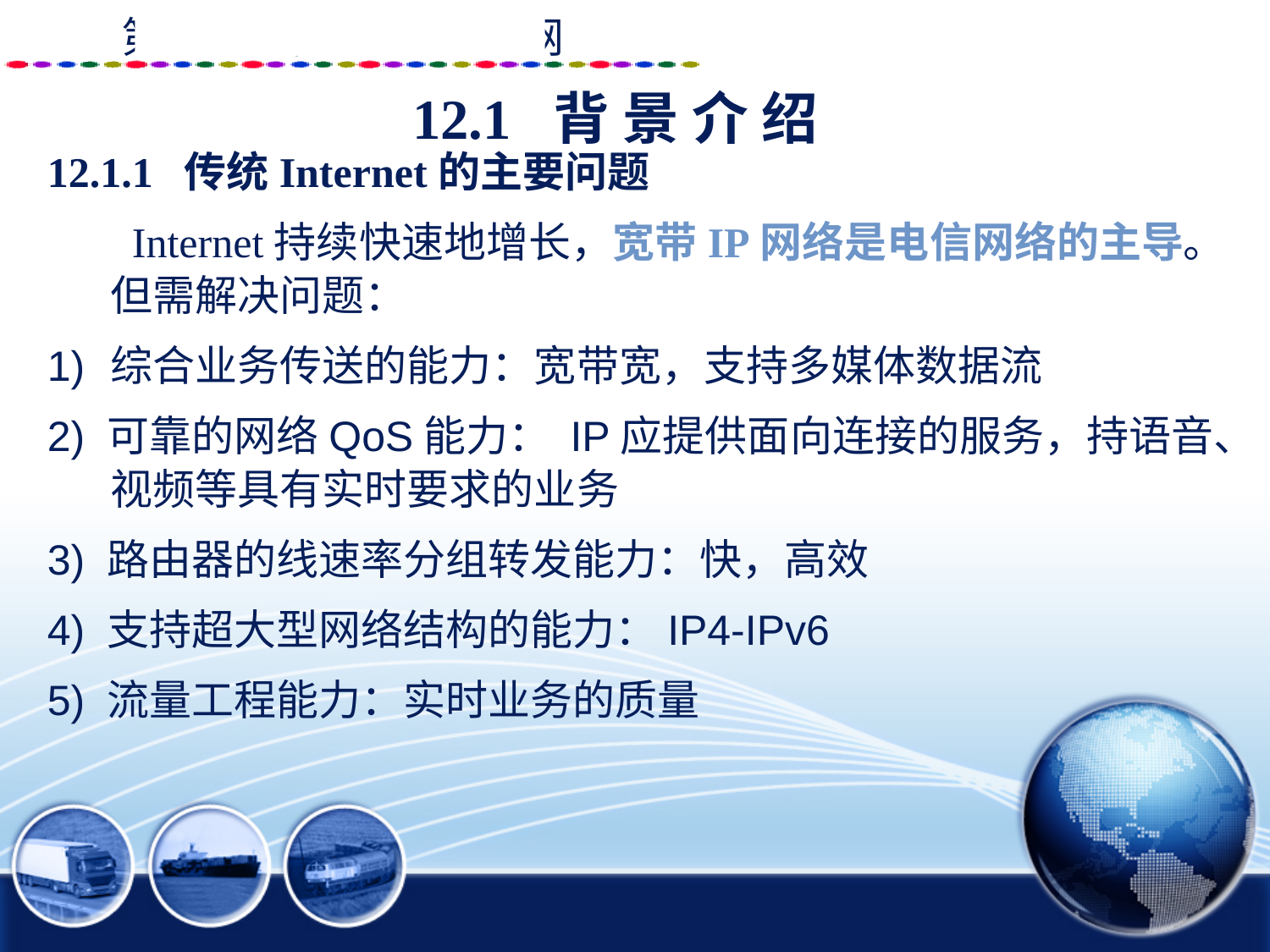

12.1  背 景 介 绍
12.1.1  传统Internet的主要问题
        Internet持续快速地增长，宽带IP网络是电信网络的主导。但需解决问题：
综合业务传送的能力：宽带宽，支持多媒体数据流
2) 可靠的网络QoS能力： IP应提供面向连接的服务，持语音、视频等具有实时要求的业务
3) 路由器的线速率分组转发能力：快，高效
4) 支持超大型网络结构的能力：IP4-IPv6
5) 流量工程能力：实时业务的质量